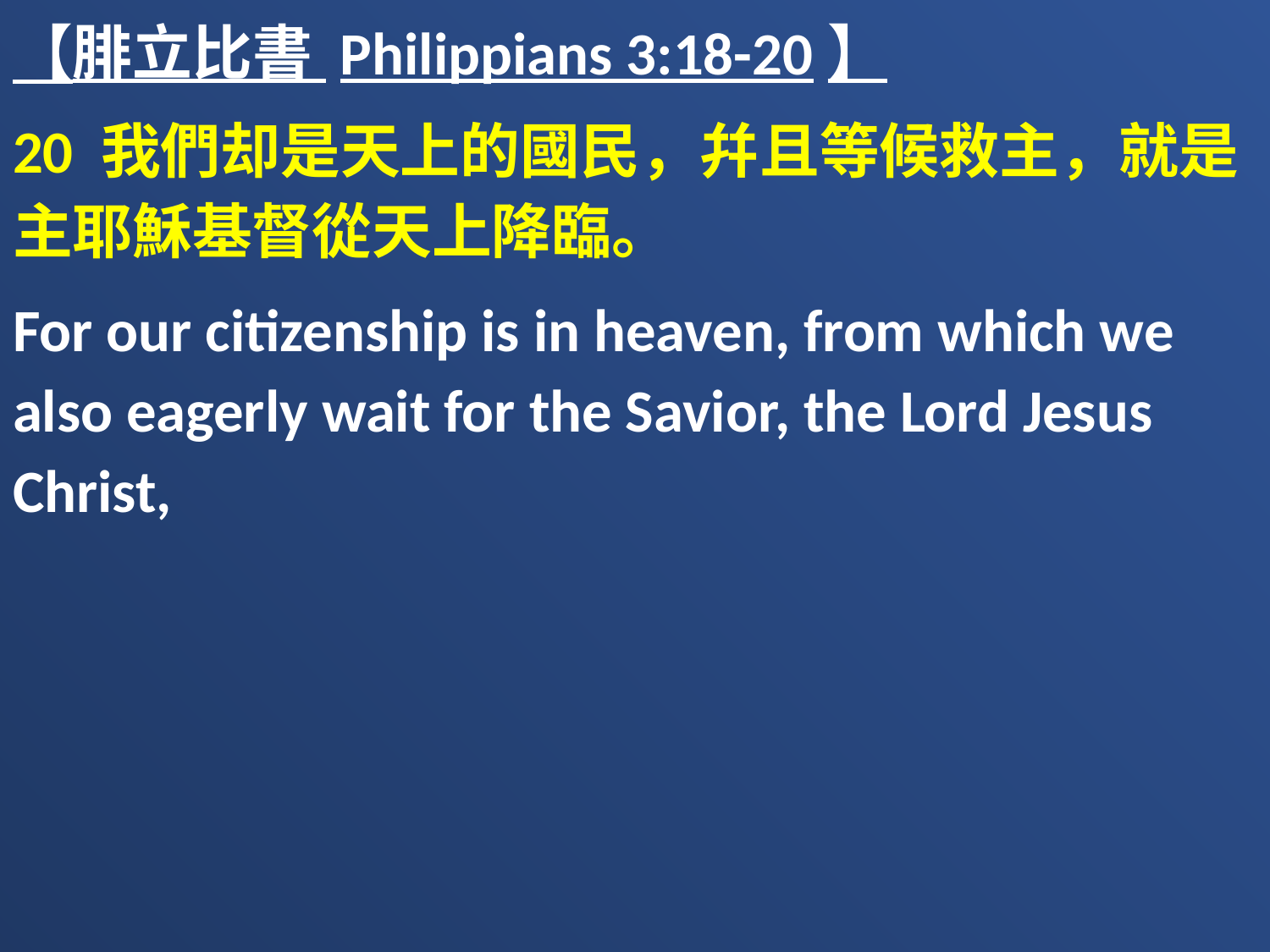

【腓立比書 Philippians 3:18-20】
20 我們却是天上的國民，幷且等候救主，就是主耶穌基督從天上降臨。
For our citizenship is in heaven, from which we also eagerly wait for the Savior, the Lord Jesus Christ,